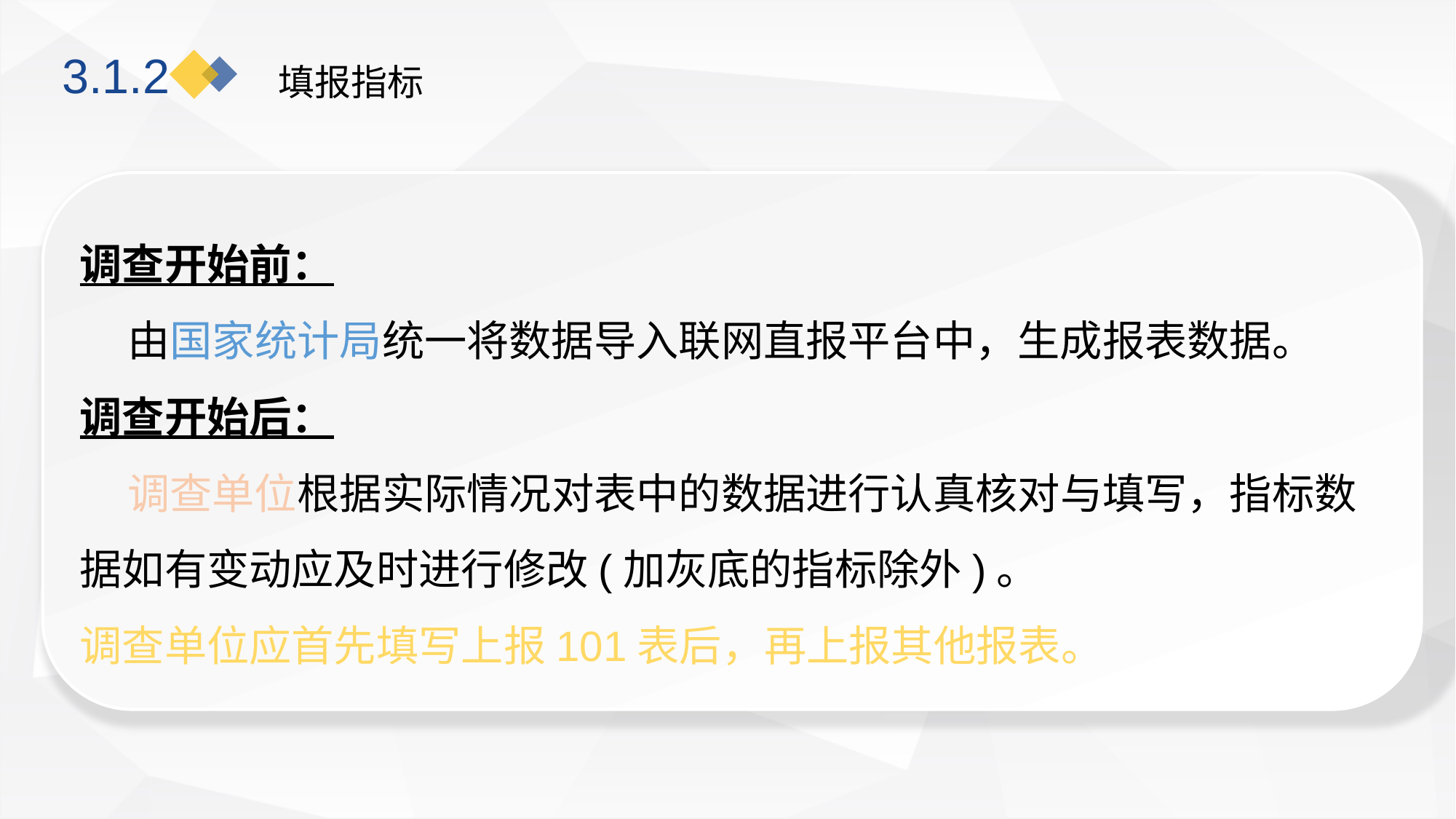

填报指标
3.1.2

调查开始前：
    由国家统计局统一将数据导入联网直报平台中，生成报表数据。
调查开始后：
    调查单位根据实际情况对表中的数据进行认真核对与填写，指标数据如有变动应及时进行修改(加灰底的指标除外)。
调查单位应首先填写上报101表后，再上报其他报表。